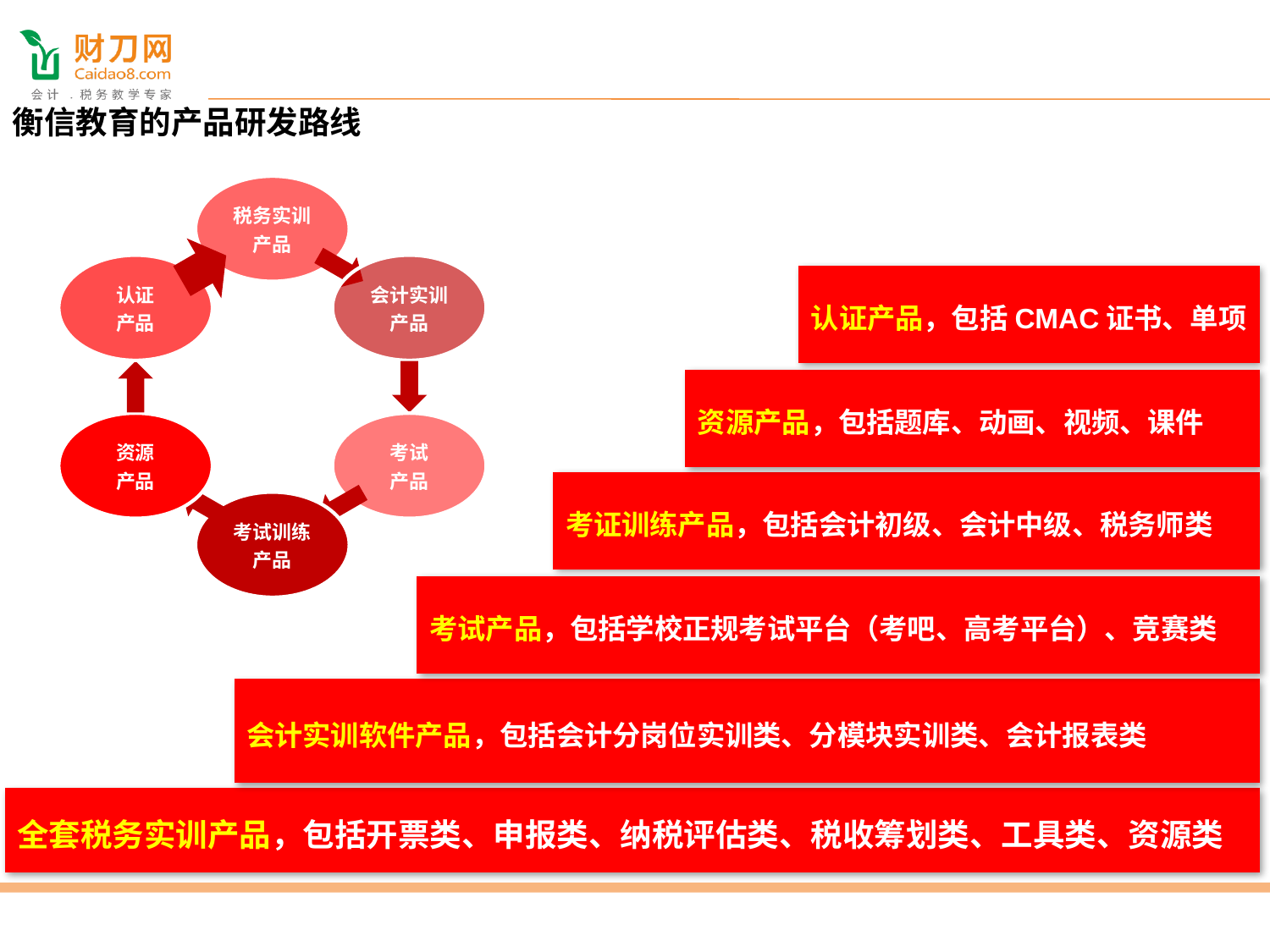

衡信教育的产品研发路线

税务实训产品
考试
产品
考试训练产品
资源
产品
认证
产品
会计实训产品
认证产品，包括CMAC证书、单项
资源产品，包括题库、动画、视频、课件
考证训练产品，包括会计初级、会计中级、税务师类
考试产品，包括学校正规考试平台（考吧、高考平台）、竞赛类
会计实训软件产品，包括会计分岗位实训类、分模块实训类、会计报表类
全套税务实训产品，包括开票类、申报类、纳税评估类、税收筹划类、工具类、资源类